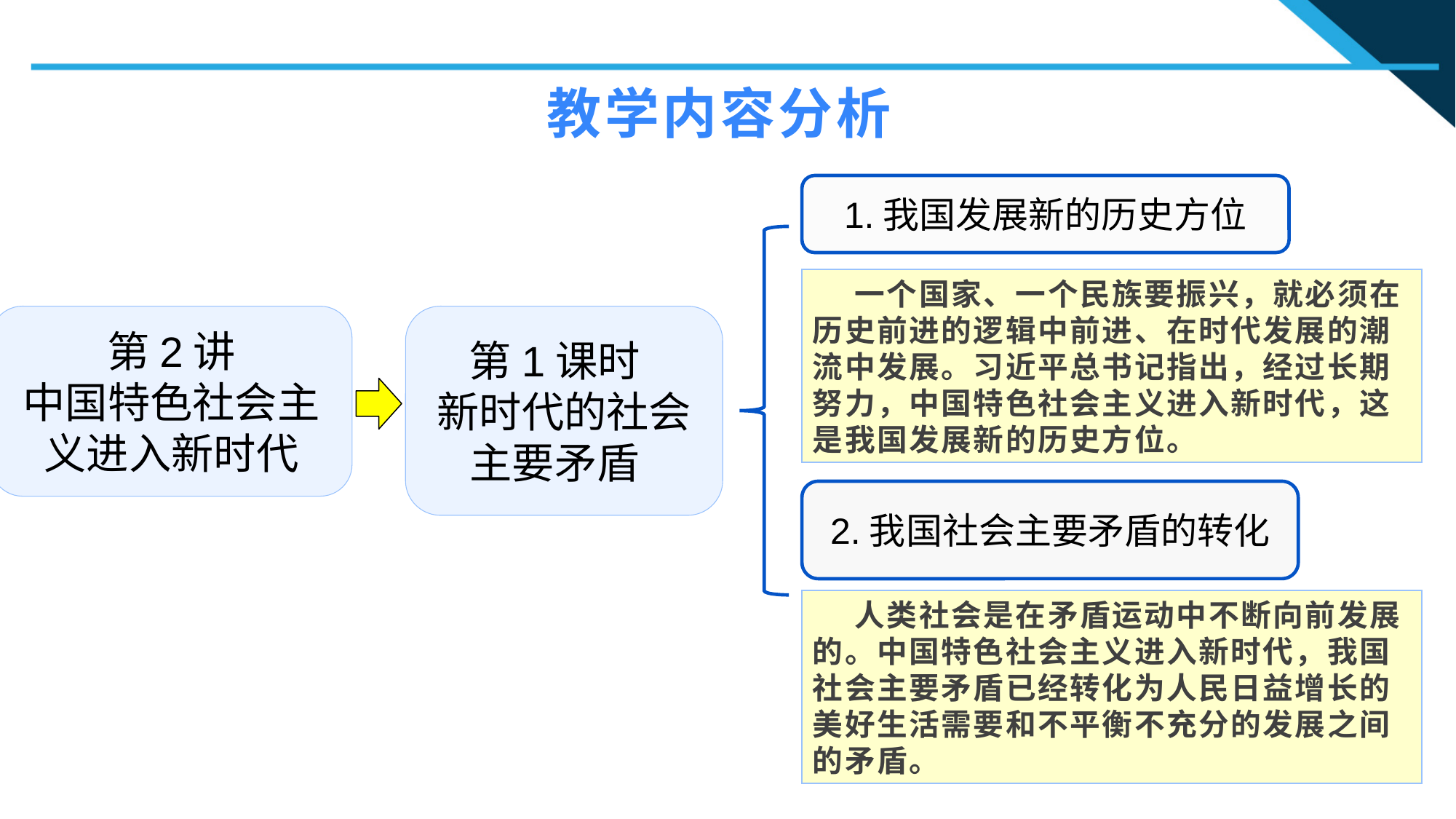

教学内容分析
1.我国发展新的历史方位

    一个国家、一个民族要振兴，就必须在历史前进的逻辑中前进、在时代发展的潮流中发展。习近平总书记指出，经过长期努力，中国特色社会主义进入新时代，这是我国发展新的历史方位。
第2讲
中国特色社会主义进入新时代
第1课时
新时代的社会主要矛盾

2.我国社会主要矛盾的转化
    人类社会是在矛盾运动中不断向前发展的。中国特色社会主义进入新时代，我国社会主要矛盾已经转化为人民日益增长的美好生活需要和不平衡不充分的发展之间的矛盾。